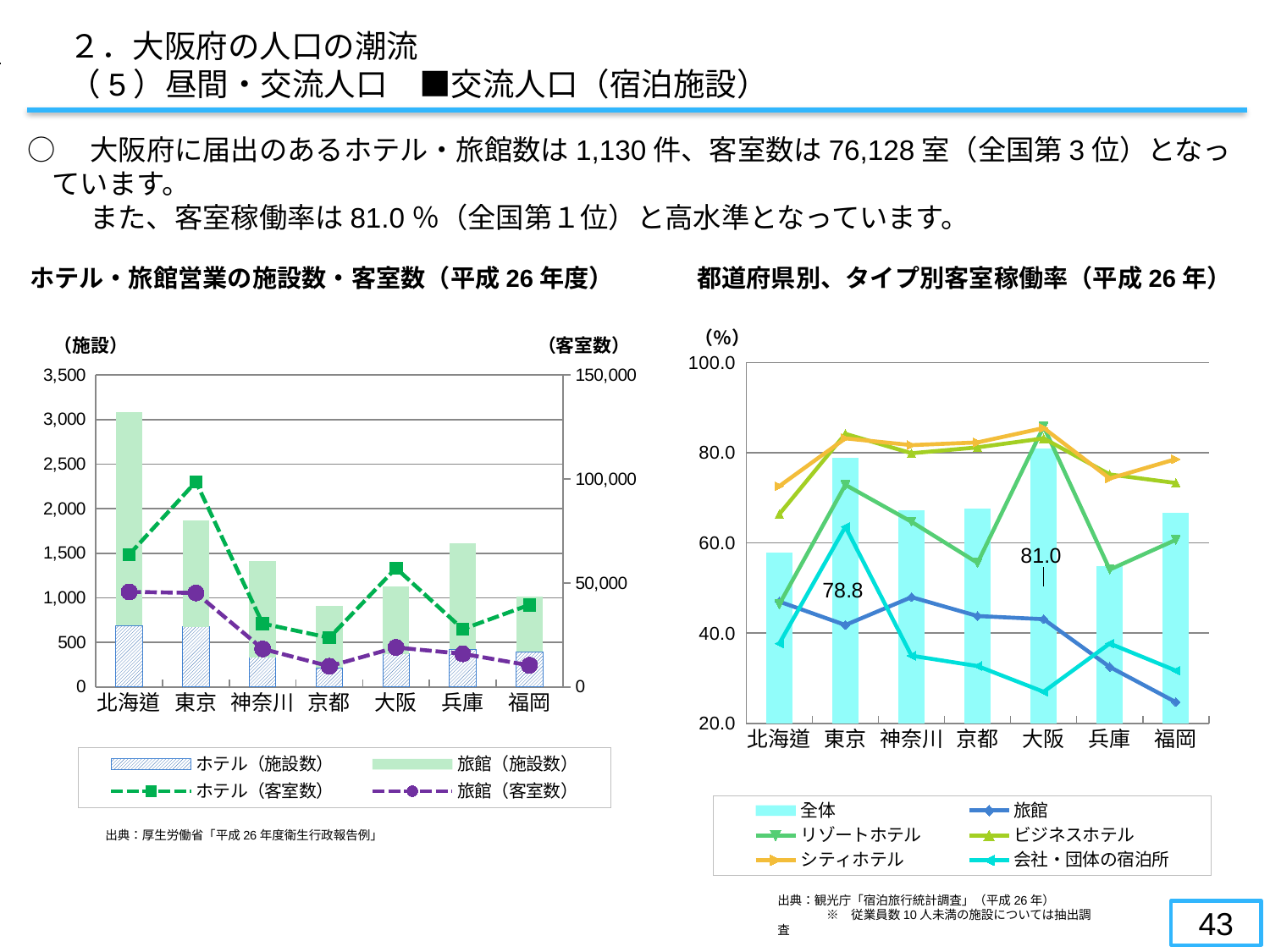

２．大阪府の人口の潮流
　（5）昼間・交流人口　■交流人口（宿泊施設）

○　大阪府に届出のあるホテル・旅館数は1,130件、客室数は76,128室（全国第3位）となっています。
　　 また、客室稼働率は81.0％（全国第１位）と高水準となっています。
都道府県別、タイプ別客室稼働率（平成26年）
ホテル・旅館営業の施設数・客室数（平成26年度）

### Chart

| Category | 全体 | 旅館 | リゾートホテル | ビジネスホテル | シティホテル | 会社・団体の宿泊所 |
|---|---|---|---|---|---|---|
| 北海道 | 57.8 | 47.0 | 46.4 | 66.4 | 72.6 | 37.7 |
| 東京 | 78.8 | 41.8 | 72.9 | 84.2 | 83.2 | 63.6 |
| 神奈川 | 67.2 | 48.0 | 64.7 | 79.9 | 81.7 | 35.0 |
| 京都 | 67.7 | 43.8 | 55.6 | 81.2 | 82.3 | 32.7 |
| 大阪 | 81.0 | 43.1 | 85.8 | 83.2 | 85.5 | 27.0 |
| 兵庫 | 54.9 | 32.5 | 54.1 | 75.2 | 74.3 | 37.7 |
| 福岡 | 66.7 | 24.7 | 60.7 | 73.3 | 78.6 | 31.7 |

### Chart

| Category | ホテル（施設数） | 旅館（施設数） | ホテル（客室数） | 旅館（客室数） |
|---|---|---|---|---|
| 北海道 | 689.0 | 2391.0 | 63674.0 | 45691.0 |
| 東京 | 675.0 | 1194.0 | 98644.0 | 45204.0 |
| 神奈川 | 331.0 | 1085.0 | 30462.0 | 18290.0 |
| 京都 | 216.0 | 693.0 | 23650.0 | 9946.0 |
| 大阪 | 371.0 | 759.0 | 57147.0 | 18981.0 |
| 兵庫 | 421.0 | 1189.0 | 27771.0 | 15938.0 |
| 福岡 | 393.0 | 621.0 | 39475.0 | 10395.0 |
出典：厚生労働省「平成26年度衛生行政報告例」
出典：観光庁「宿泊旅行統計調査」（平成26年）
　　　　※　従業員数10人未満の施設については抽出調査
43